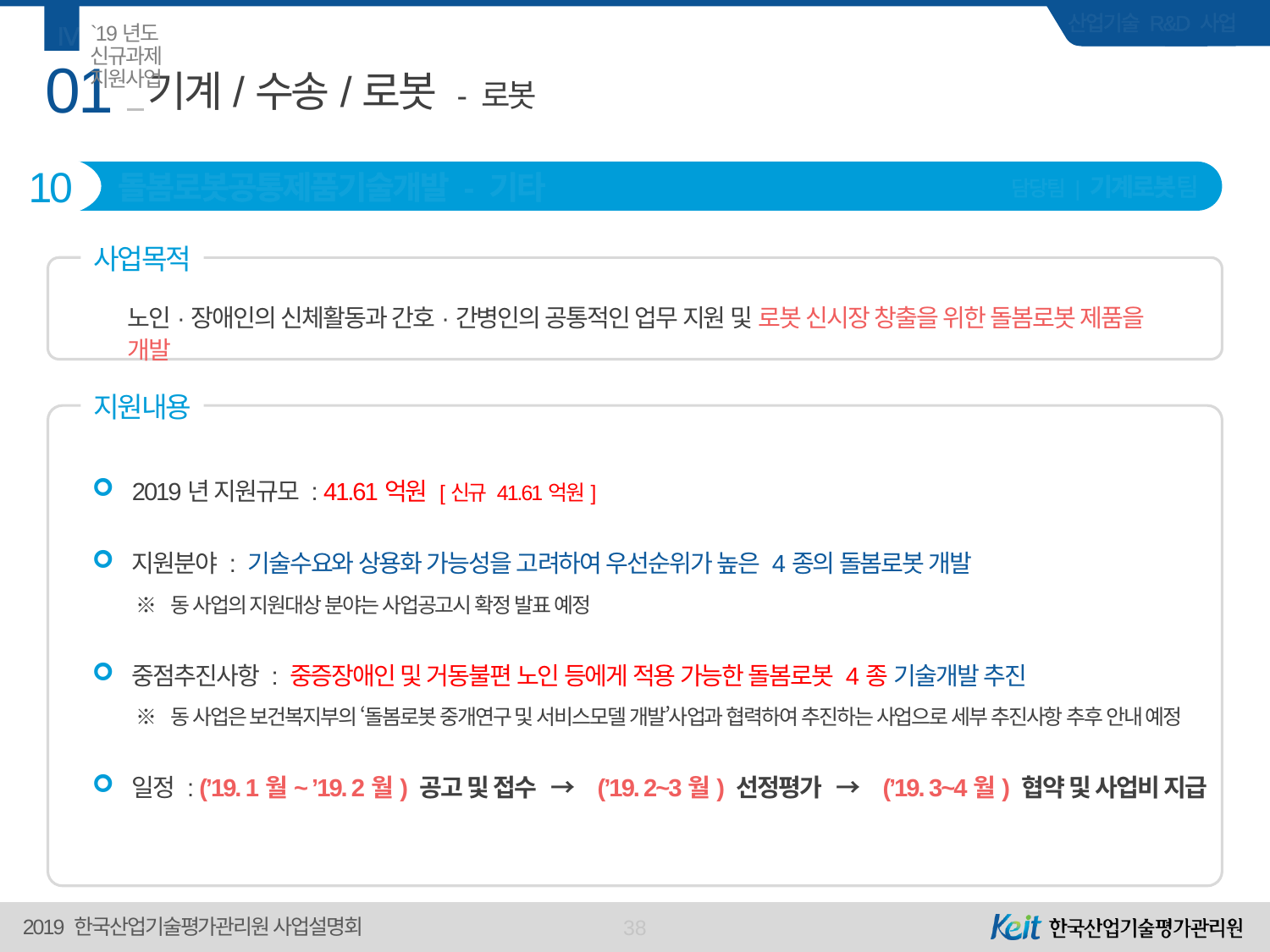

Ⅳ
`19년도 신규과제 지원사업
01
# 기계/수송/로봇 - 로봇
10
돌봄로봇공통제품기술개발 - 기타
담당팀 | 기계로봇팀
사업목적

노인·장애인의 신체활동과 간호·간병인의 공통적인 업무 지원 및 로봇 신시장 창출을 위한 돌봄로봇 제품을 개발
지원내용

2019년 지원규모 : 41.61억원 [신규 41.61억원]

지원분야 : 기술수요와 상용화 가능성을 고려하여 우선순위가 높은 4종의 돌봄로봇 개발
        ※  동 사업의 지원대상 분야는 사업공고시 확정 발표 예정

중점추진사항 : 중증장애인 및 거동불편 노인 등에게 적용 가능한 돌봄로봇 4종 기술개발 추진
        ※  동 사업은 보건복지부의 ‘돌봄로봇 중개연구 및 서비스모델 개발’사업과 협력하여 추진하는 사업으로 세부 추진사항 추후 안내 예정

일정 : (’19. 1월~ ’19. 2월) 공고 및 접수   →   (’19. 2~3월) 선정평가   →   (’19. 3~4월) 협약 및 사업비 지급
38